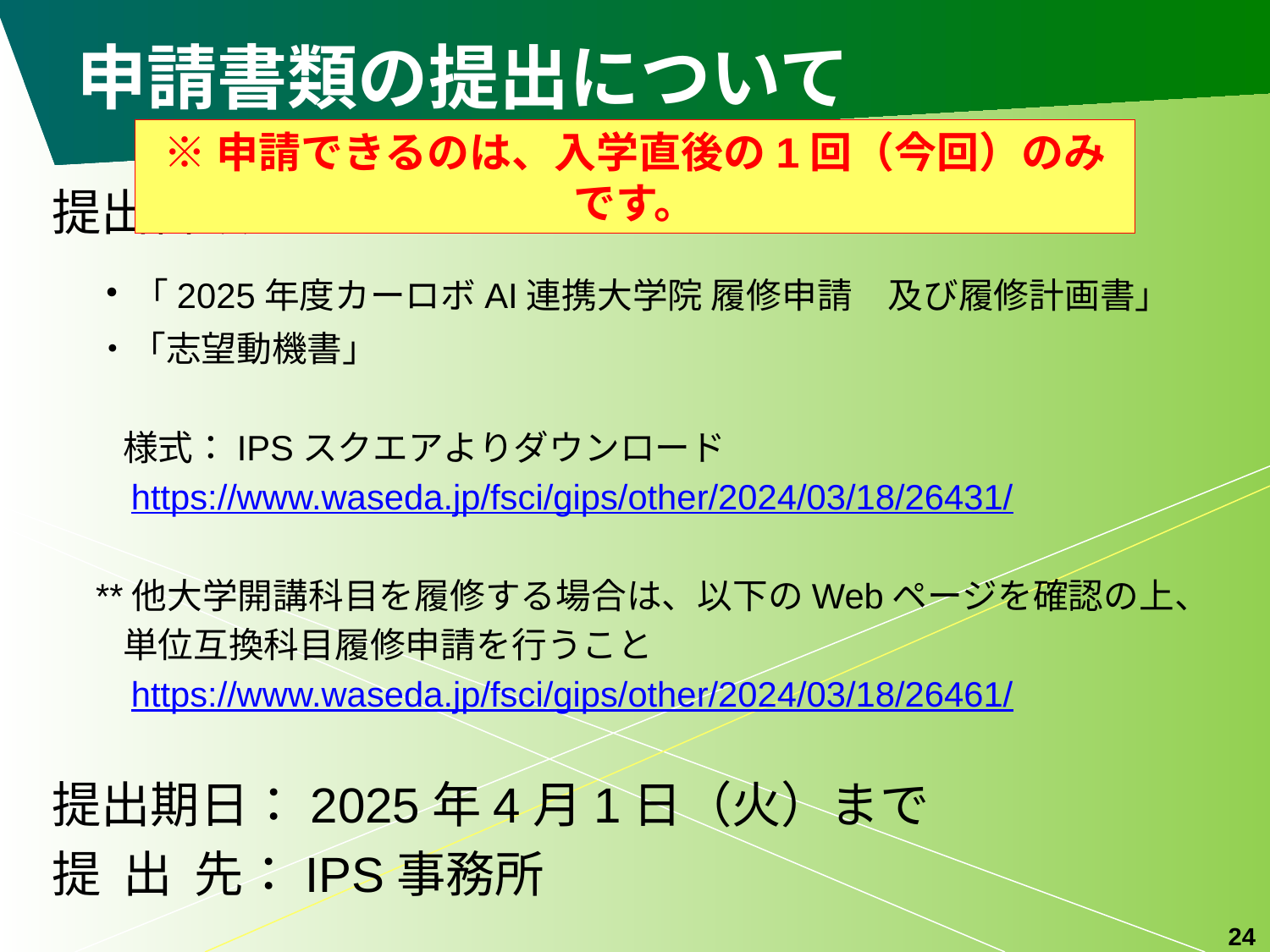

# 申請書類の提出について
※申請できるのは、入学直後の1回（今回）のみです。
提出書類：
  ・「2025年度カーロボAI連携大学院 履修申請　及び履修計画書」
　 ・「志望動機書」

　　様式：IPSスクエアよりダウンロード
　　https://www.waseda.jp/fsci/gips/other/2024/03/18/26431/

　**他大学開講科目を履修する場合は、以下のWebページを確認の上、
　　単位互換科目履修申請を行うこと
　　https://www.waseda.jp/fsci/gips/other/2024/03/18/26461/

提出期日：2025年4月1日（火）まで
提  出  先：IPS事務所

24